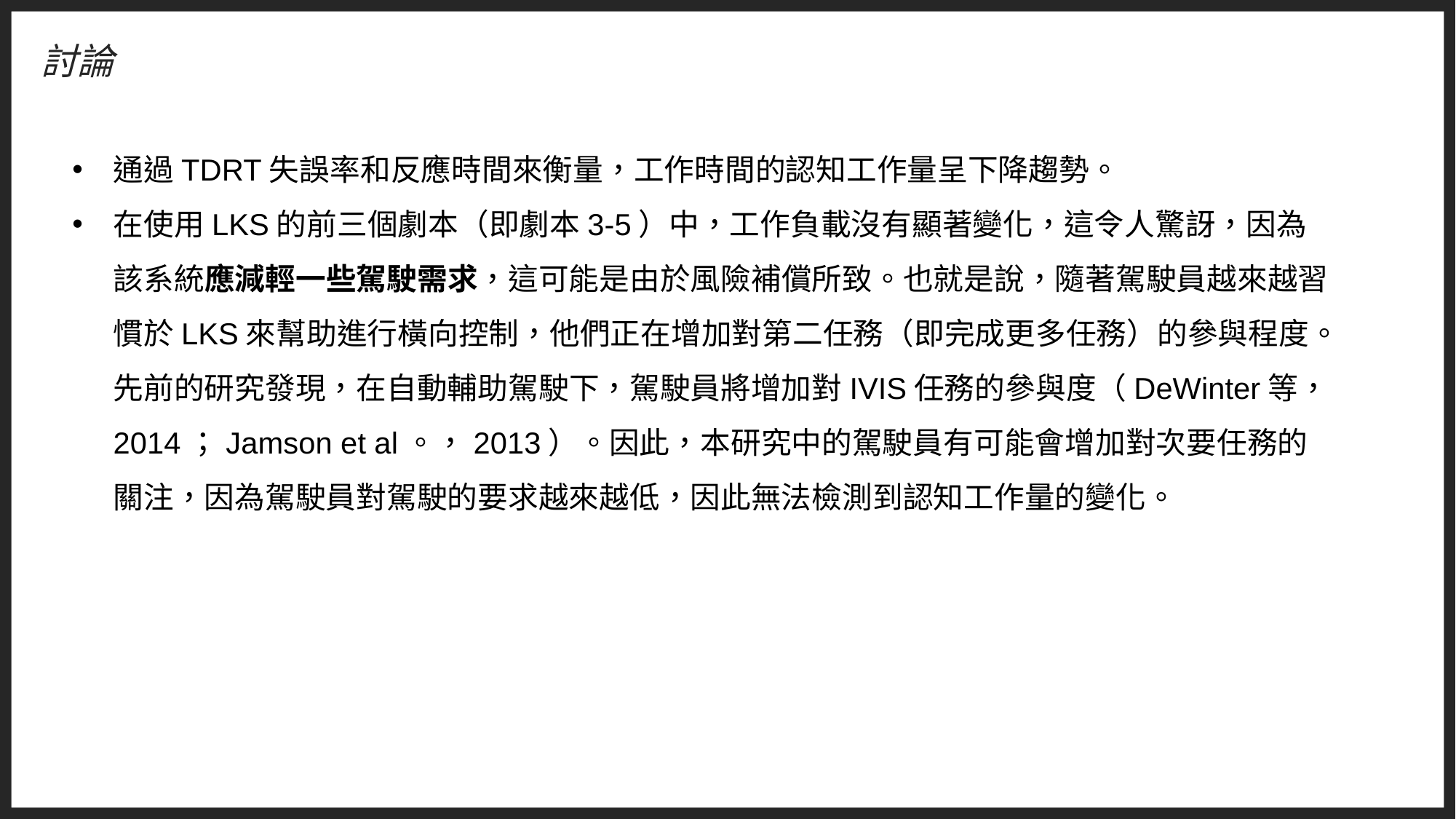

討論
通過TDRT失誤率和反應時間來衡量，工作時間的認知工作量呈下降趨勢。
在使用LKS的前三個劇本（即劇本3-5）中，工作負載沒有顯著變化，這令人驚訝，因為該系統應減輕一些駕駛需求，這可能是由於風險補償所致。也就是說，隨著駕駛員越來越習慣於LKS來幫助進行橫向控制，他們正在增加對第二任務（即完成更多任務）的參與程度。先前的研究發現，在自動輔助駕駛下，駕駛員將增加對IVIS任務的參與度（DeWinter等，2014；Jamson et al。，2013）。因此，本研究中的駕駛員有可能會增加對次要任務的關注，因為駕駛員對駕駛的要求越來越低，因此無法檢測到認知工作量的變化。